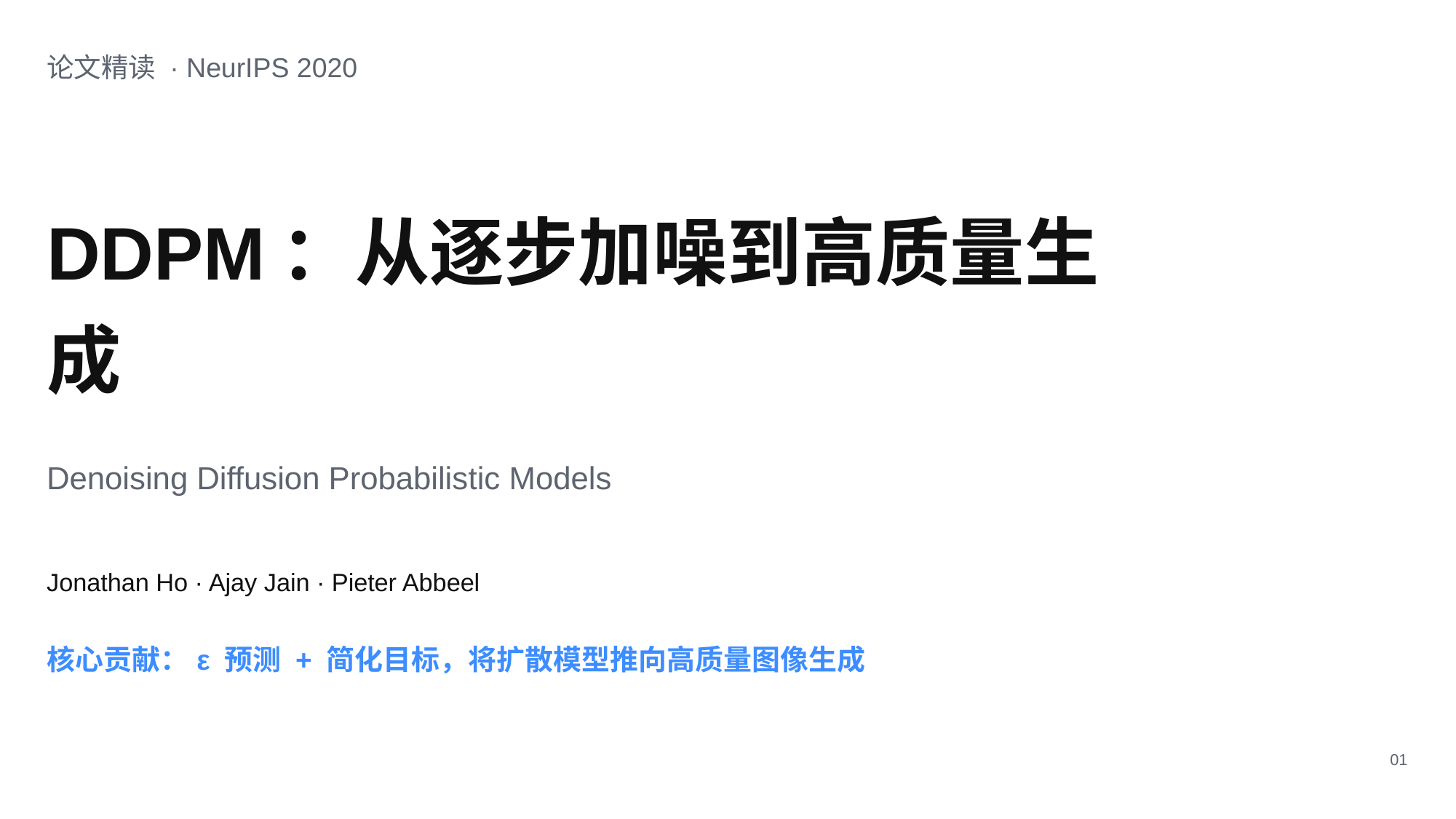

论文精读 · NeurIPS 2020
DDPM：从逐步加噪到高质量生成
Denoising Diffusion Probabilistic Models
Jonathan Ho · Ajay Jain · Pieter Abbeel
核心贡献：ε 预测 + 简化目标，将扩散模型推向高质量图像生成
01